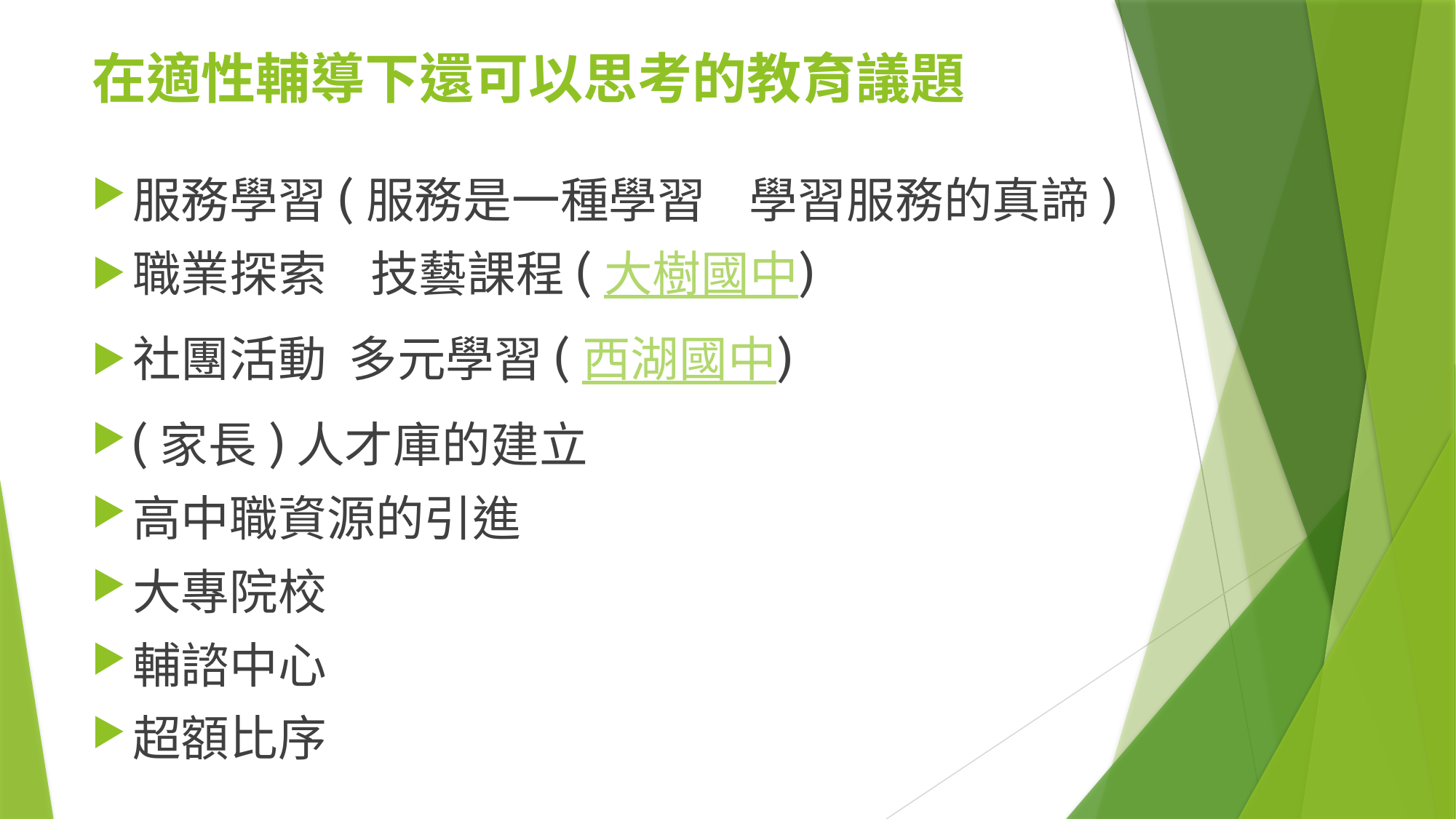

# 在適性輔導下還可以思考的教育議題
服務學習(服務是一種學習    學習服務的真諦)
職業探索    技藝課程(大樹國中)
社團活動  多元學習(西湖國中)
(家長)人才庫的建立
高中職資源的引進
大專院校
輔諮中心
超額比序